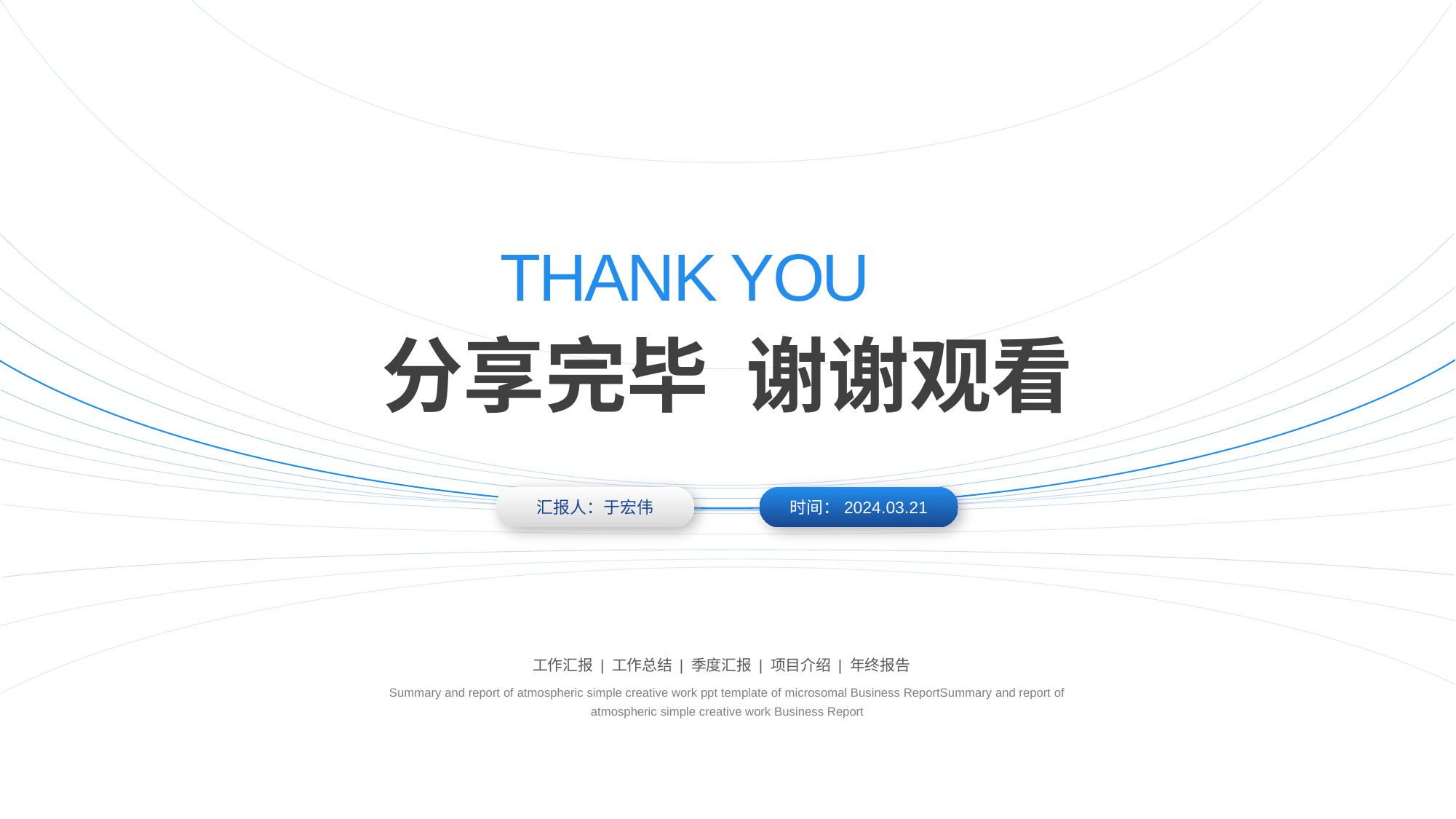

THANK YOU

分享完毕  谢谢观看

汇报人：于宏伟
时间：2024.03.21

工作汇报 | 工作总结 | 季度汇报 | 项目介绍 | 年终报告
Summary and report of atmospheric simple creative work ppt template of microsomal Business ReportSummary and report of atmospheric simple creative work Business Report